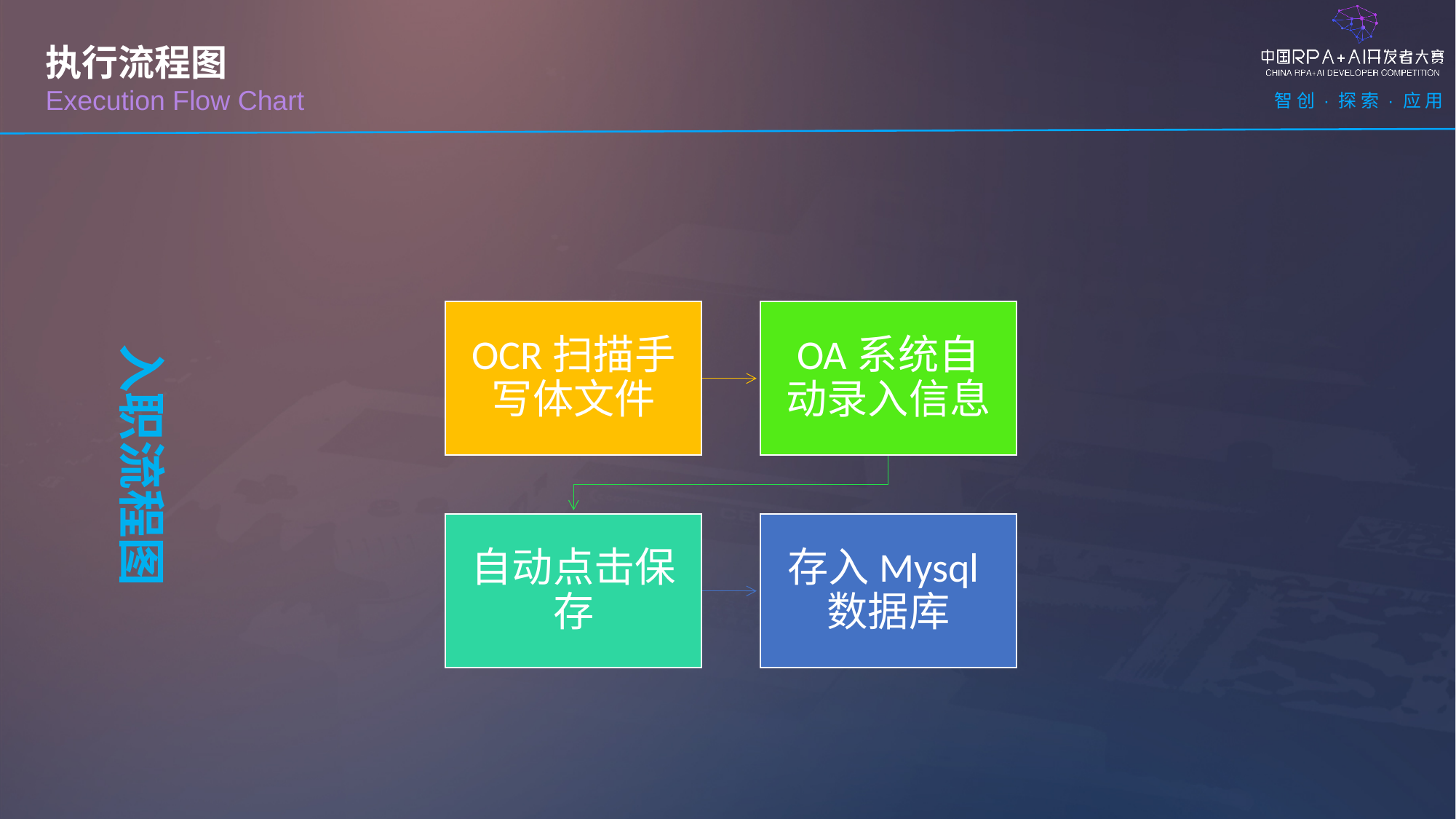

执行流程图
Execution Flow Chart

OCR扫描手写体文件

OA系统自动录入信息

自动点击保存
存入Mysql数据库
入职流程图